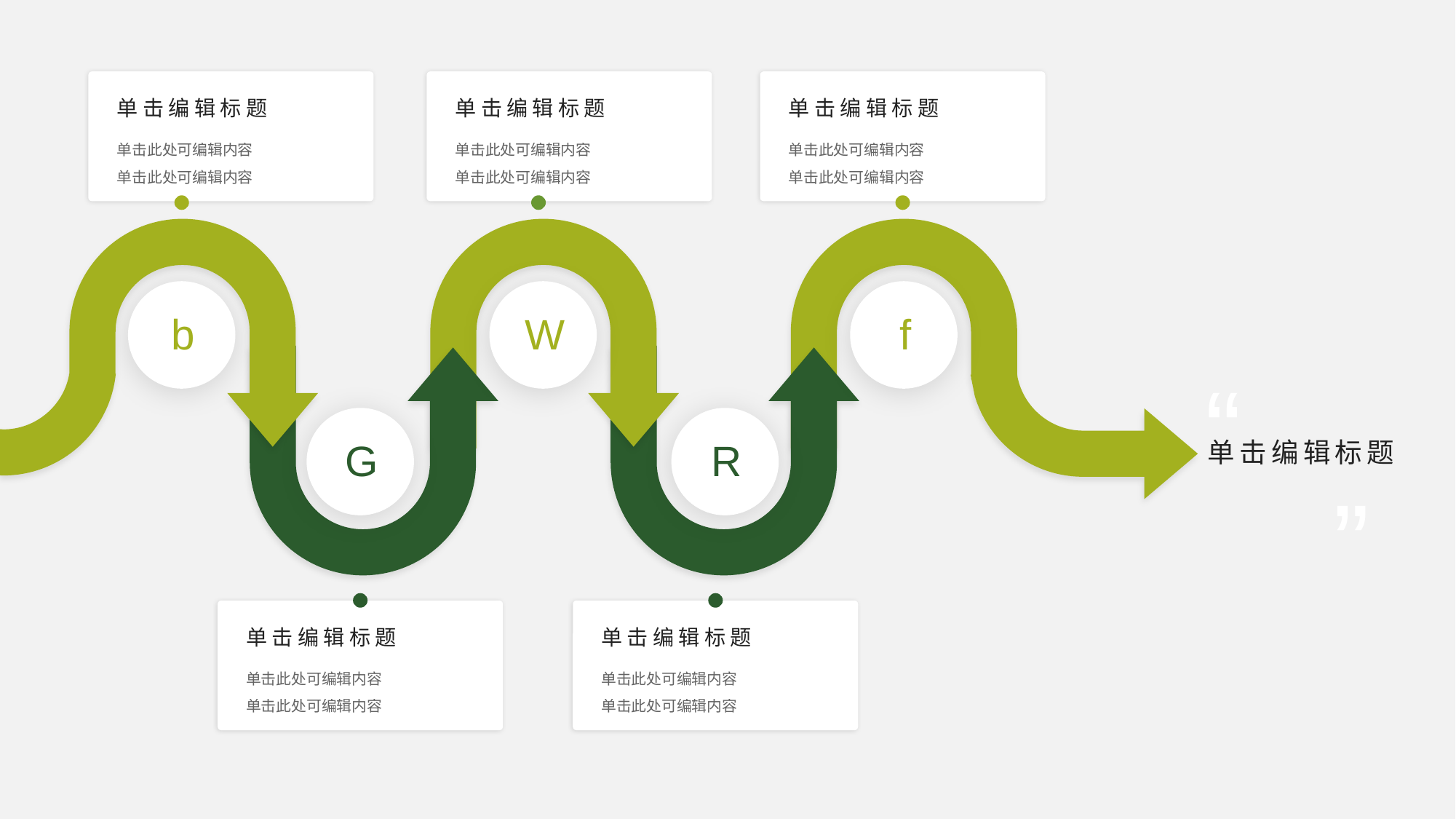

单击编辑标题
单击此处可编辑内容
单击此处可编辑内容

单击编辑标题
单击此处可编辑内容
单击此处可编辑内容

单击编辑标题
单击此处可编辑内容
单击此处可编辑内容

b
W
f

“
G
R
单击编辑标题
”

单击编辑标题
单击此处可编辑内容
单击此处可编辑内容

单击编辑标题
单击此处可编辑内容
单击此处可编辑内容